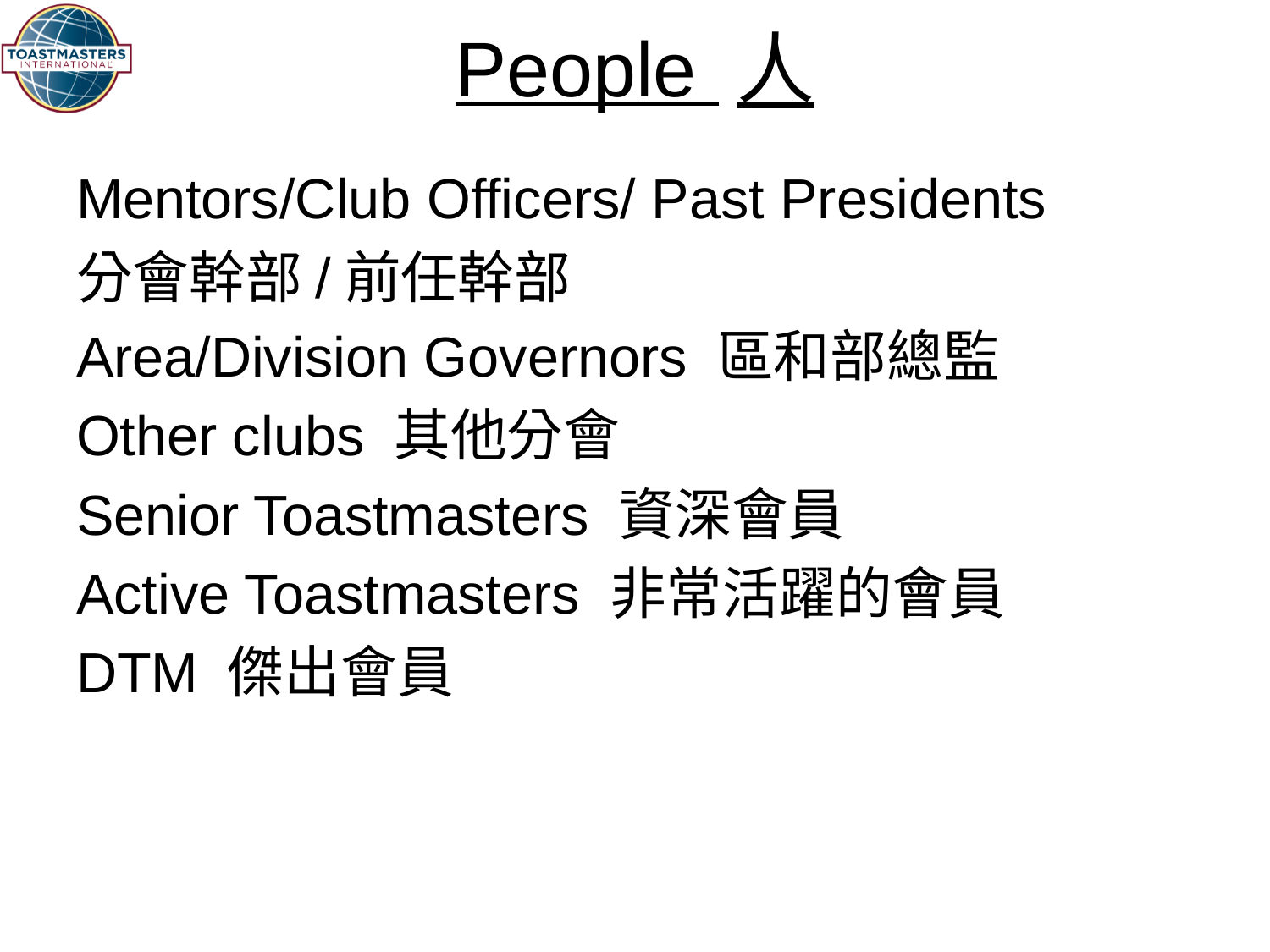

# People 人
Mentors/Club Officers/ Past Presidents
分會幹部/前任幹部
Area/Division Governors 區和部總監
Other clubs 其他分會
Senior Toastmasters 資深會員
Active Toastmasters 非常活躍的會員
DTM 傑出會員